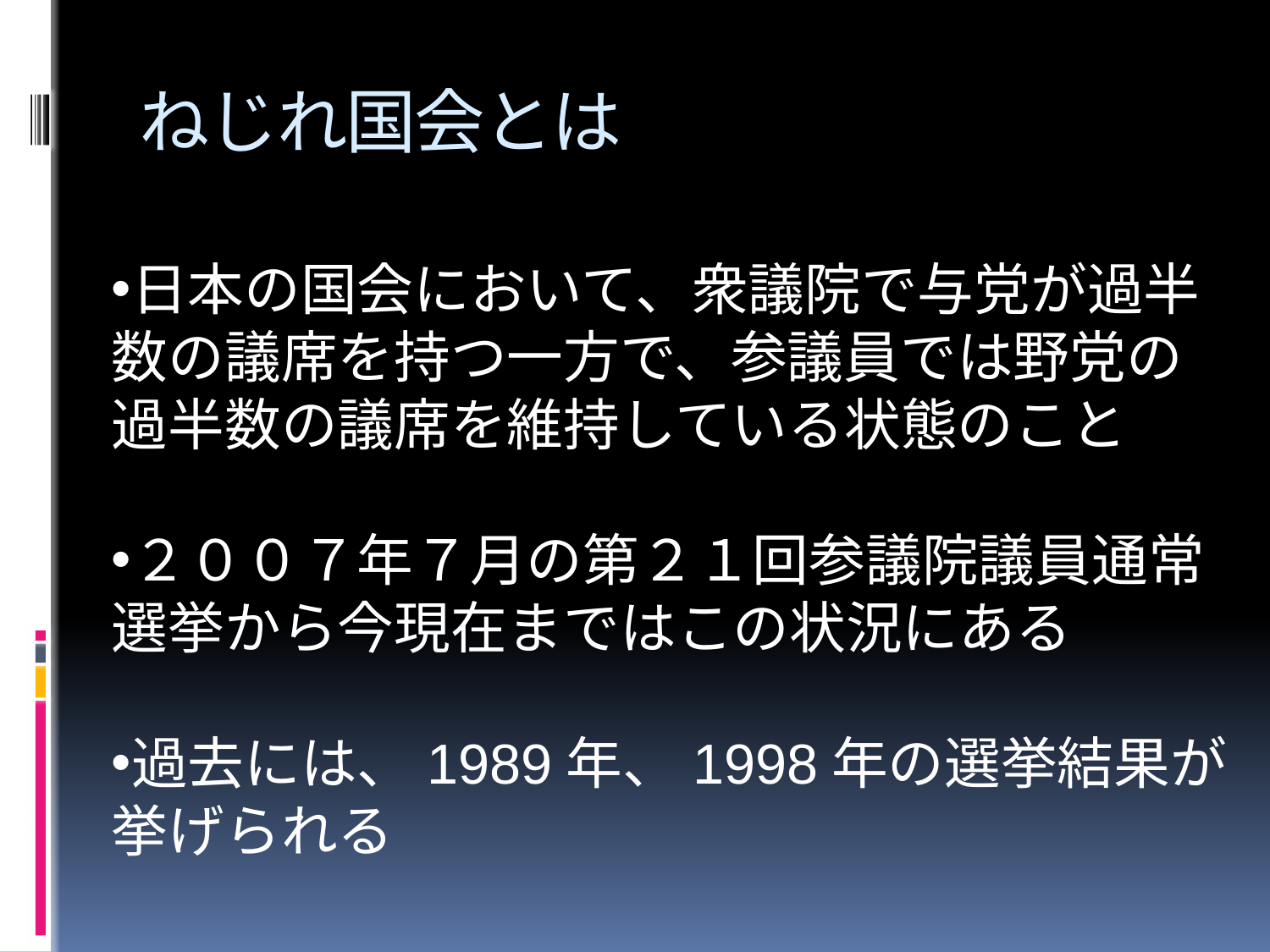

# ねじれ国会とは
日本の国会において、衆議院で与党が過半数の議席を持つ一方で、参議員では野党の過半数の議席を維持している状態のこと

２００７年７月の第２１回参議院議員通常選挙から今現在まではこの状況にある

過去には、1989年、1998年の選挙結果が挙げられる